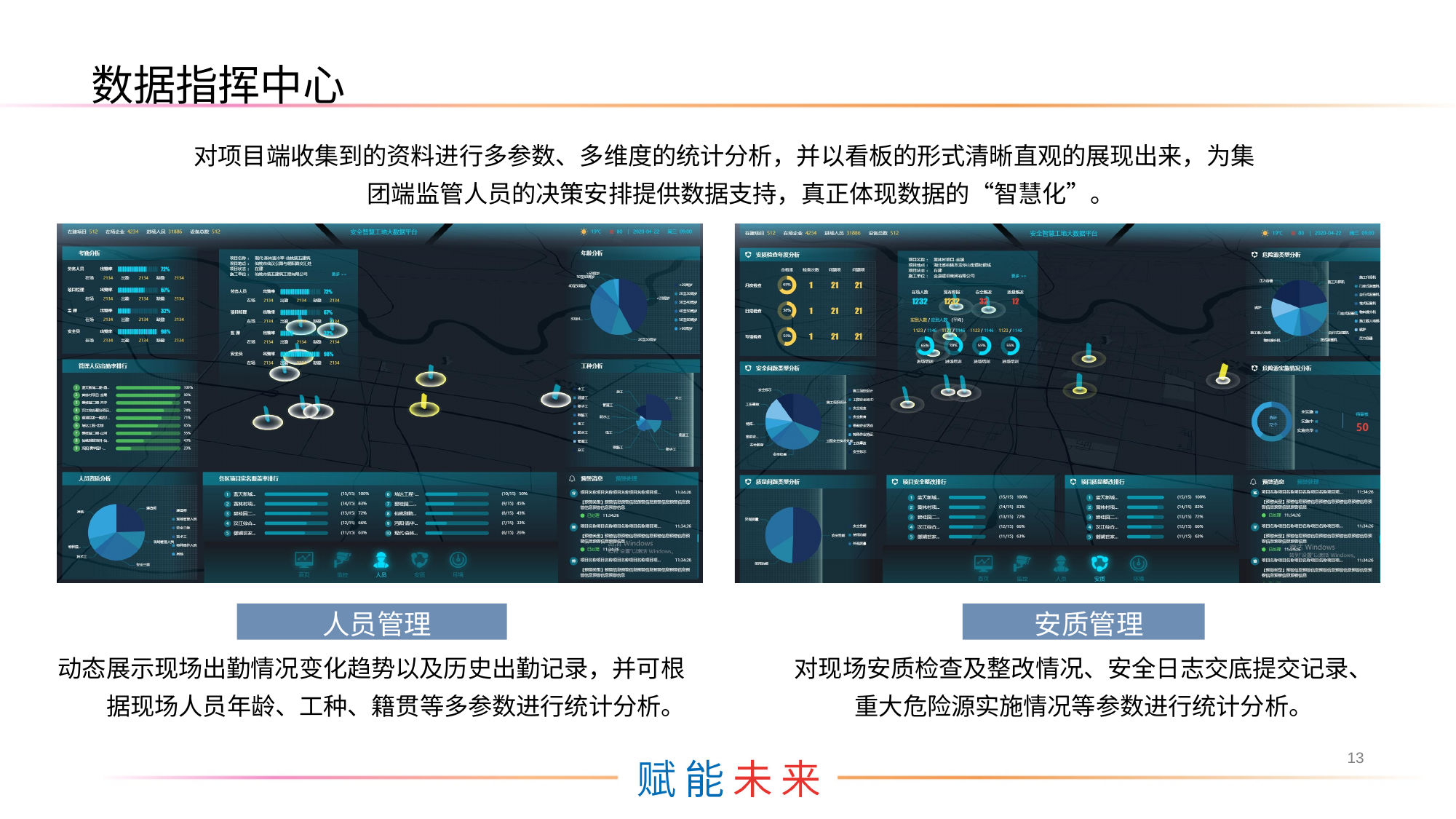

数据指挥中心
对项目端收集到的资料进行多参数、多维度的统计分析，并以看板的形式清晰直观的展现出来，为集团端监管人员的决策安排提供数据支持，真正体现数据的“智慧化”。

人员管理
安质管理
动态展示现场出勤情况变化趋势以及历史出勤记录，并可根 据现场人员年龄、工种、籍贯等多参数进行统计分析。
对现场安质检查及整改情况、安全日志交底提交记录、 重大危险源实施情况等参数进行统计分析。
13